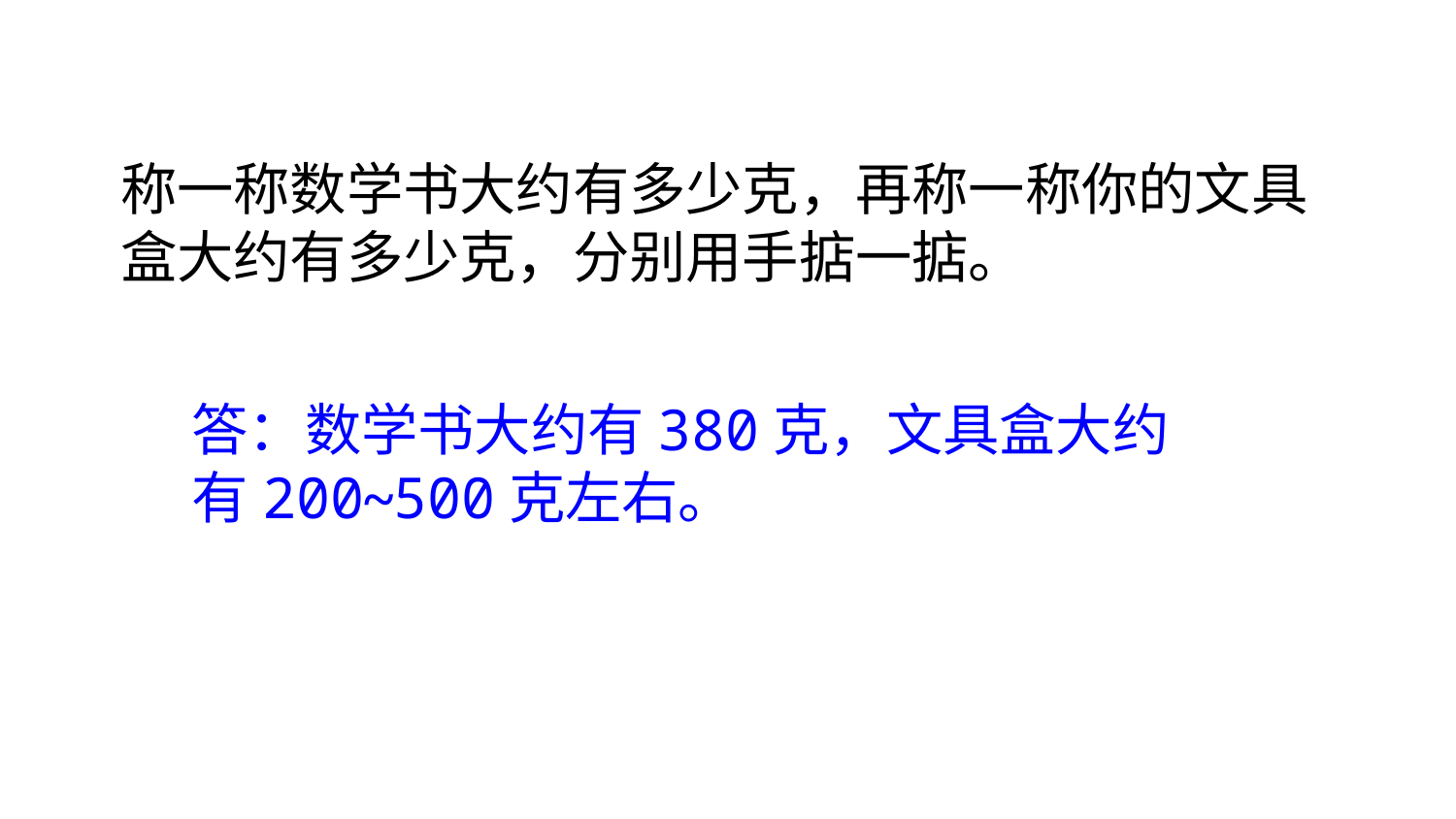

称一称数学书大约有多少克，再称一称你的文具盒大约有多少克，分别用手掂一掂。
绿色中小学教育http://www.LSPJY.com 绿色圃中学资源网http://cz.Lspjy.com
答：数学书大约有380克，文具盒大约有200~500克左右。